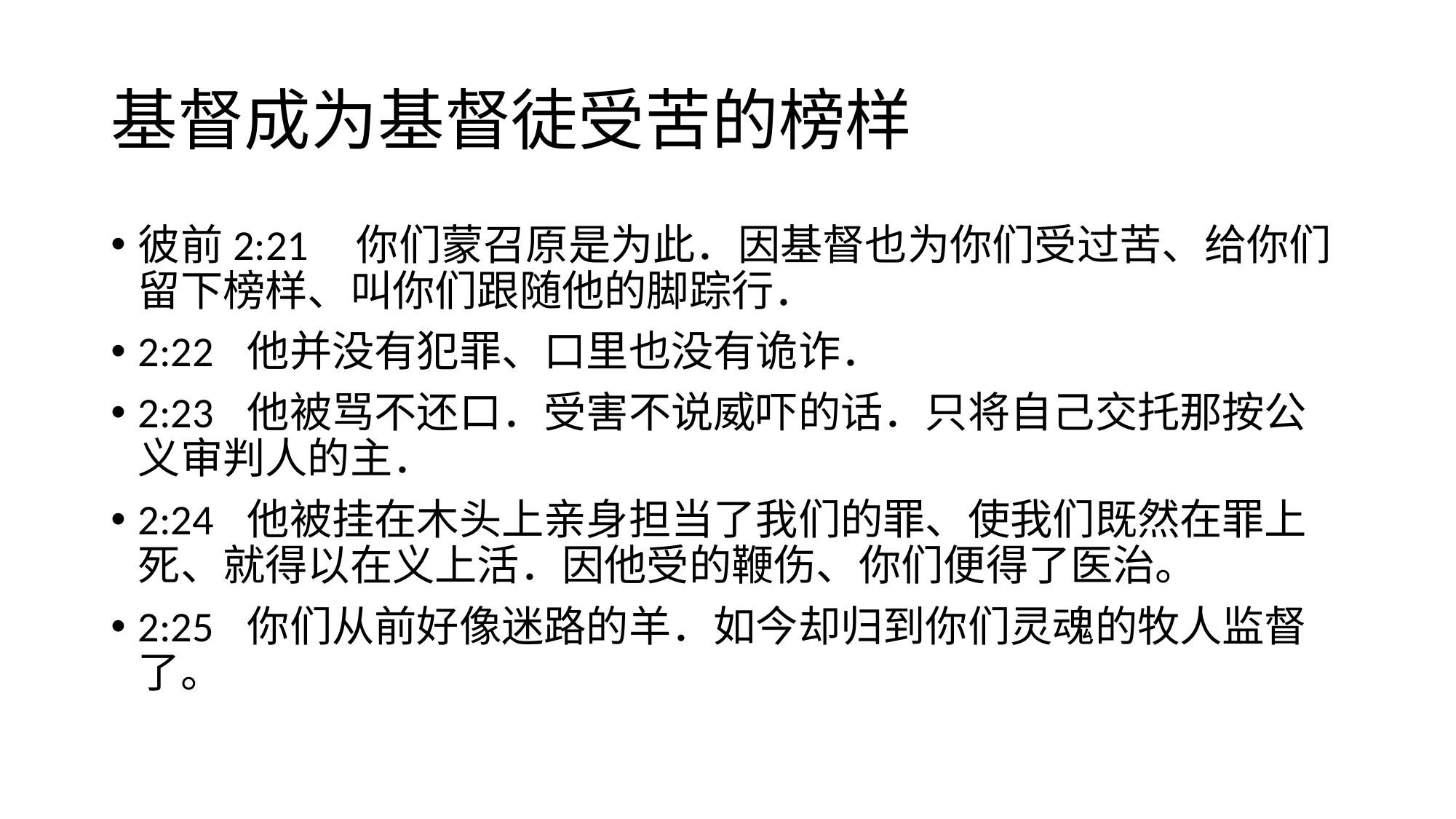

# 基督成为基督徒受苦的榜样
彼前2:21	你们蒙召原是为此．因基督也为你们受过苦、给你们留下榜样、叫你们跟随他的脚踪行．
2:22	他并没有犯罪、口里也没有诡诈．
2:23	他被骂不还口．受害不说威吓的话．只将自己交托那按公义审判人的主．
2:24	他被挂在木头上亲身担当了我们的罪、使我们既然在罪上死、就得以在义上活．因他受的鞭伤、你们便得了医治。
2:25	你们从前好像迷路的羊．如今却归到你们灵魂的牧人监督了。